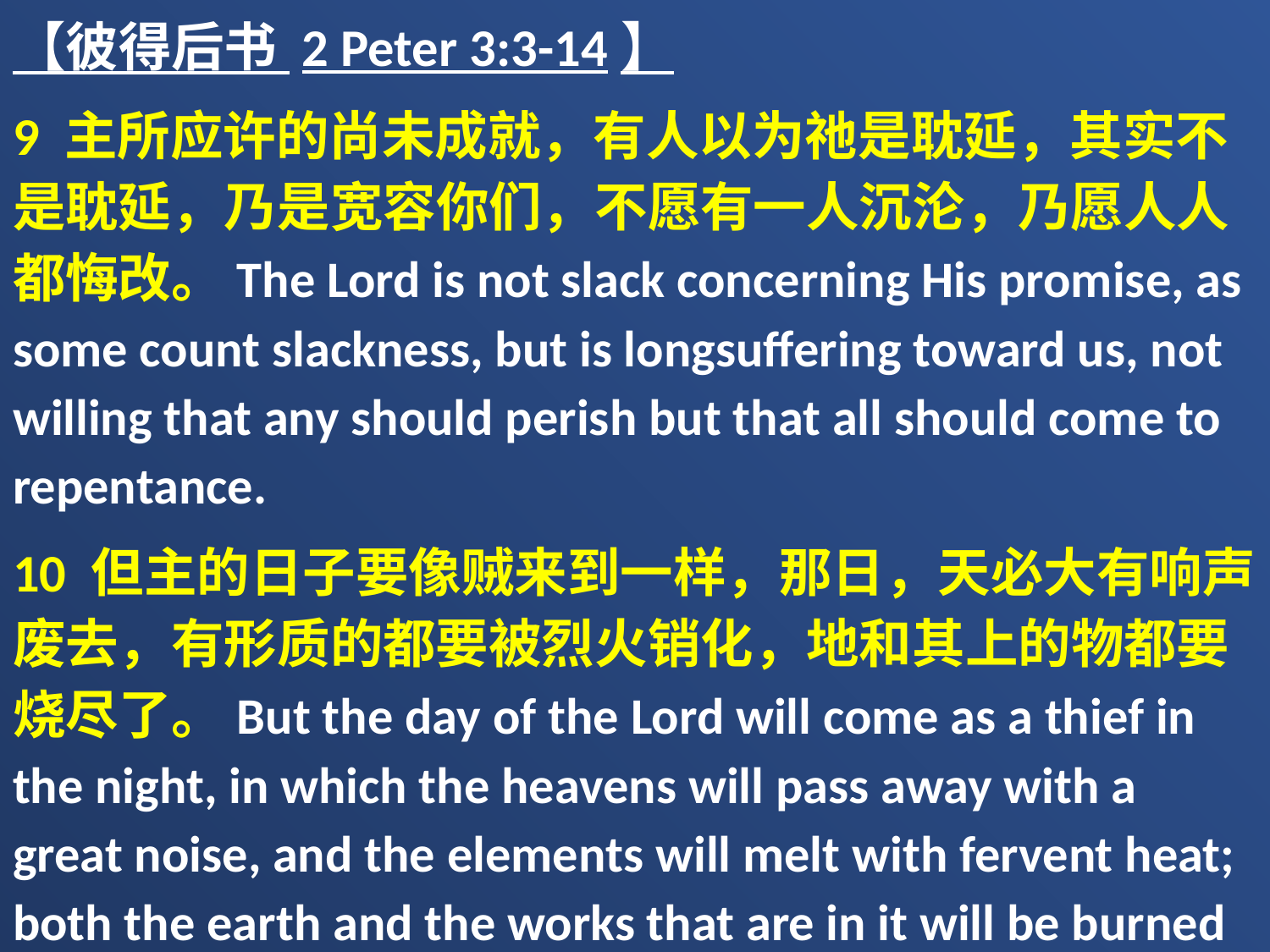

【彼得后书 2 Peter 3:3-14】
9 主所应许的尚未成就，有人以为祂是耽延，其实不是耽延，乃是宽容你们，不愿有一人沉沦，乃愿人人都悔改。The Lord is not slack concerning His promise, as some count slackness, but is longsuffering toward us, not willing that any should perish but that all should come to repentance.
10 但主的日子要像贼来到一样，那日，天必大有响声废去，有形质的都要被烈火销化，地和其上的物都要烧尽了。But the day of the Lord will come as a thief in the night, in which the heavens will pass away with a great noise, and the elements will melt with fervent heat; both the earth and the works that are in it will be burned up.